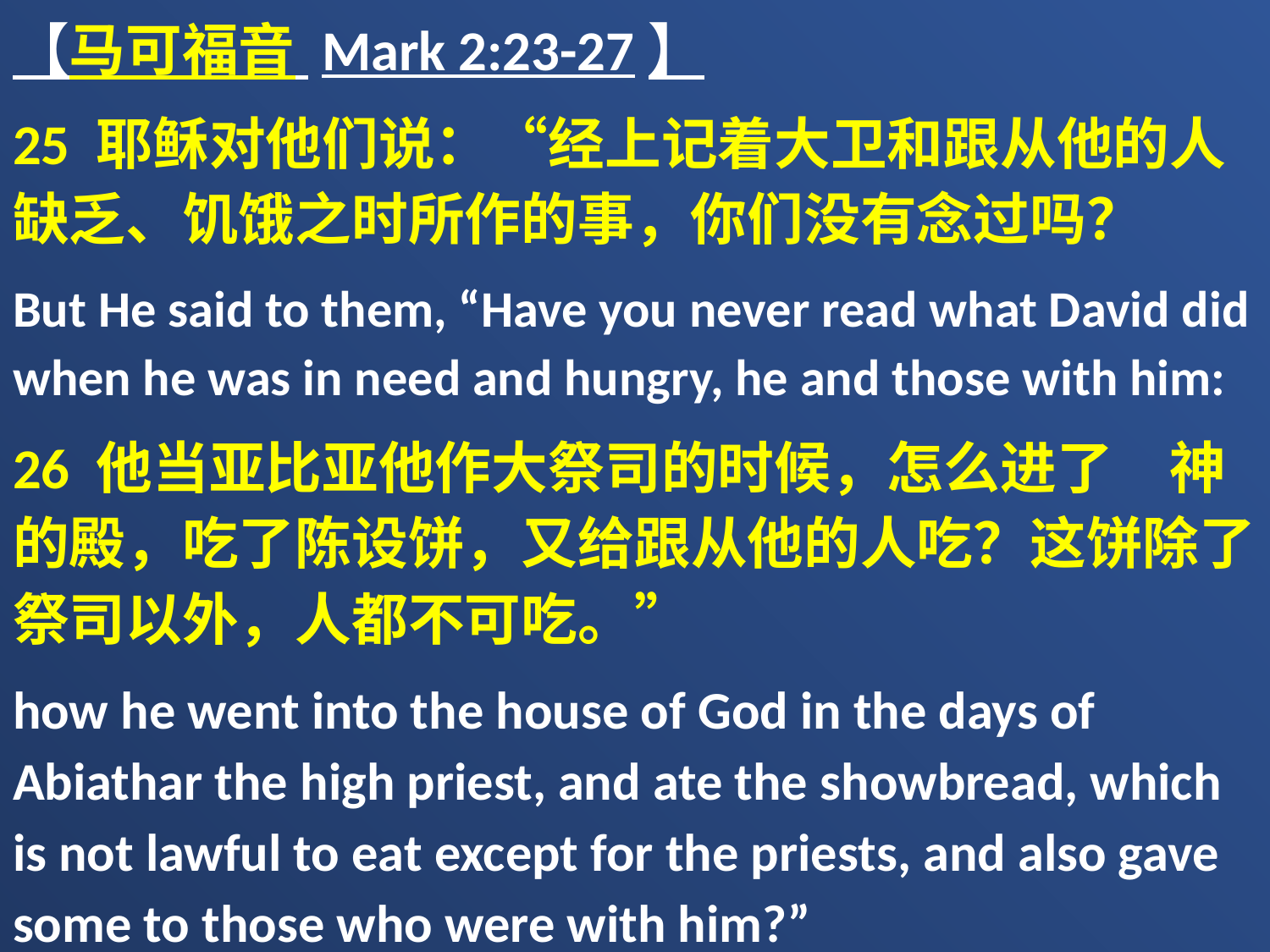

【马可福音 Mark 2:23-27】
25 耶稣对他们说：“经上记着大卫和跟从他的人缺乏、饥饿之时所作的事，你们没有念过吗？
But He said to them, “Have you never read what David did when he was in need and hungry, he and those with him:
26 他当亚比亚他作大祭司的时候，怎么进了　神的殿，吃了陈设饼，又给跟从他的人吃？这饼除了祭司以外，人都不可吃。”
how he went into the house of God in the days of Abiathar the high priest, and ate the showbread, which is not lawful to eat except for the priests, and also gave some to those who were with him?”